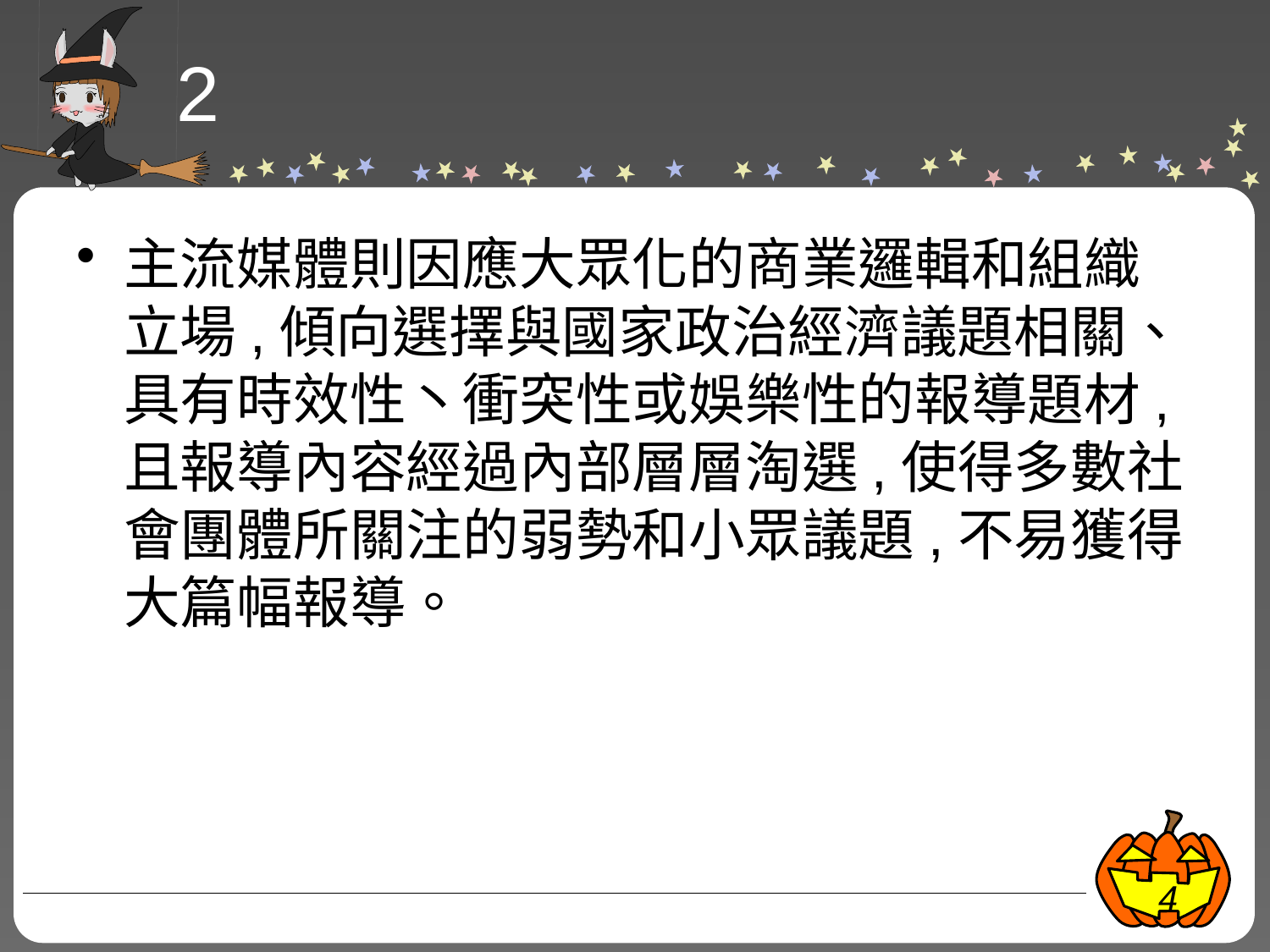

# 2
主流媒體則因應大眾化的商業邏輯和組織立場,傾向選擇與國家政治經濟議題相關、具有時效性丶衝突性或娛樂性的報導題材,且報導內容經過內部層層淘選,使得多數社會團體所關注的弱勢和小眾議題,不易獲得大篇幅報導。

4